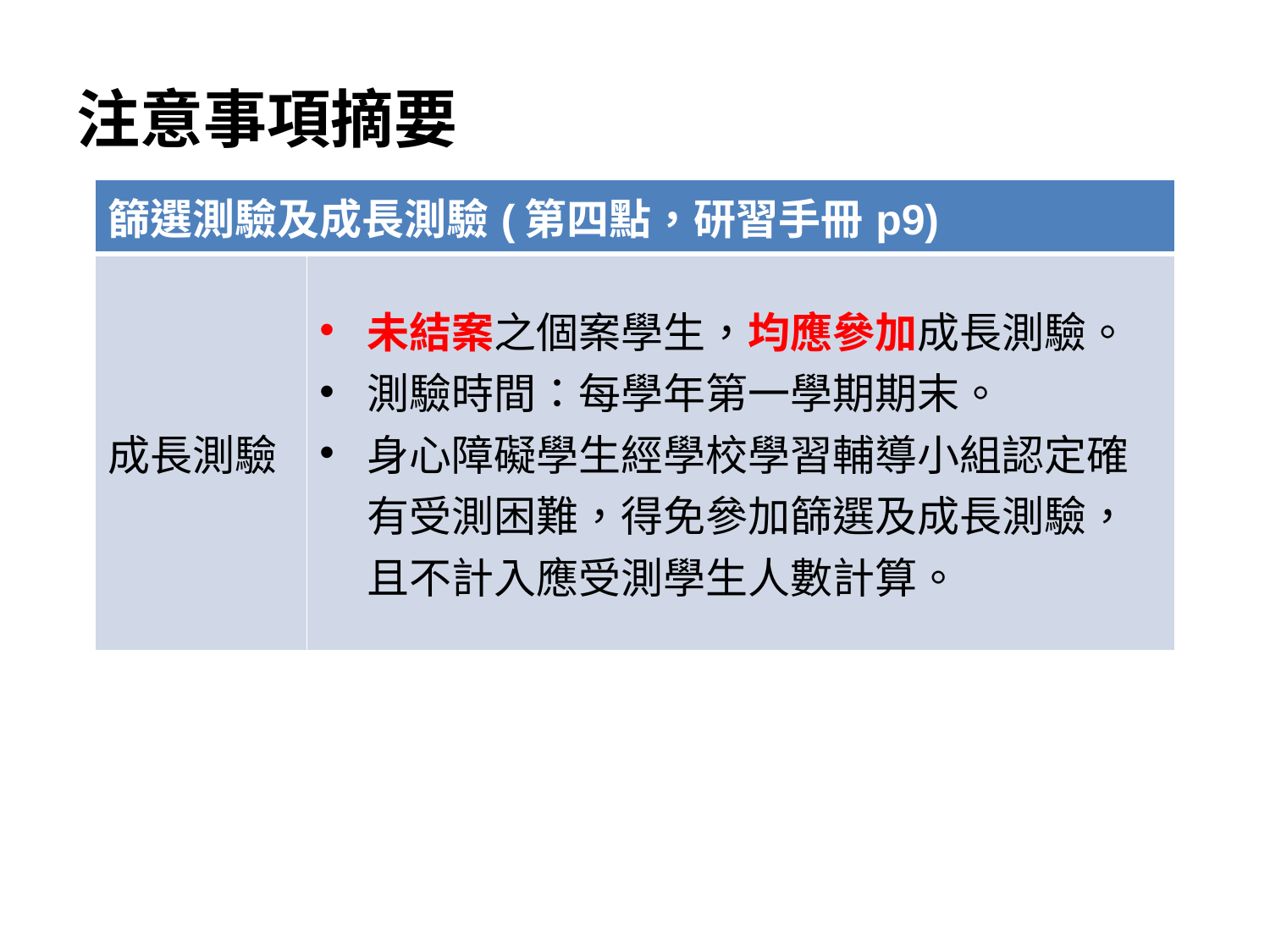

# 注意事項摘要
| 篩選測驗及成長測驗(第四點，研習手冊p9) |  |
| --- | --- |
| 成長測驗 | 未結案之個案學生，均應參加成長測驗。 測驗時間：每學年第一學期期末。 身心障礙學生經學校學習輔導小組認定確有受測困難，得免參加篩選及成長測驗，且不計入應受測學生人數計算。 |